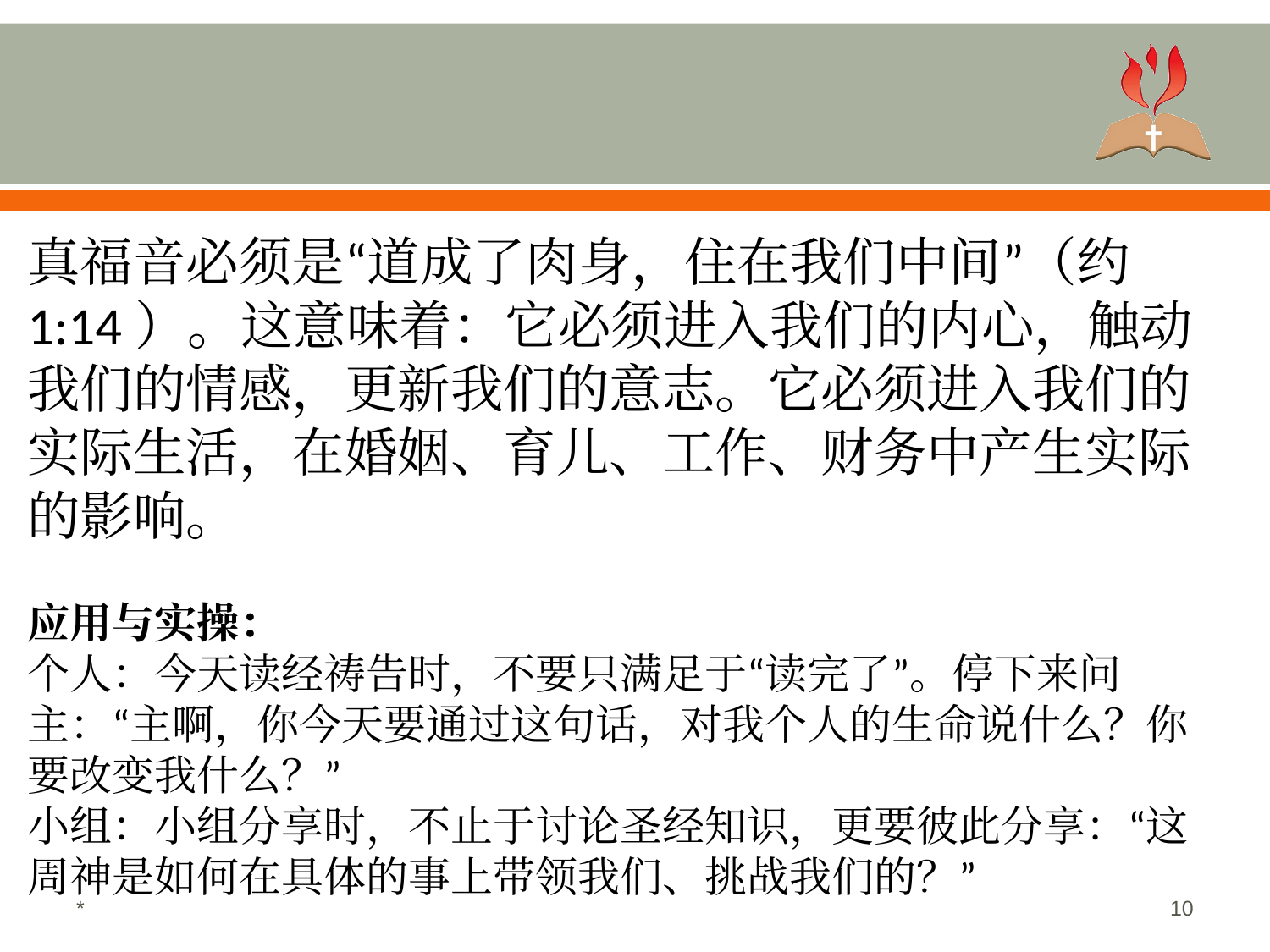

#
真福音必须是“道成了肉身，住在我们中间”（约1:14）。这意味着：它必须进入我们的内心，触动我们的情感，更新我们的意志。它必须进入我们的实际生活，在婚姻、育儿、工作、财务中产生实际的影响。

应用与实操：
个人：今天读经祷告时，不要只满足于“读完了”。停下来问主：“主啊，你今天要通过这句话，对我个人的生命说什么？你要改变我什么？”
小组：小组分享时，不止于讨论圣经知识，更要彼此分享：“这周神是如何在具体的事上带领我们、挑战我们的？”

*
10